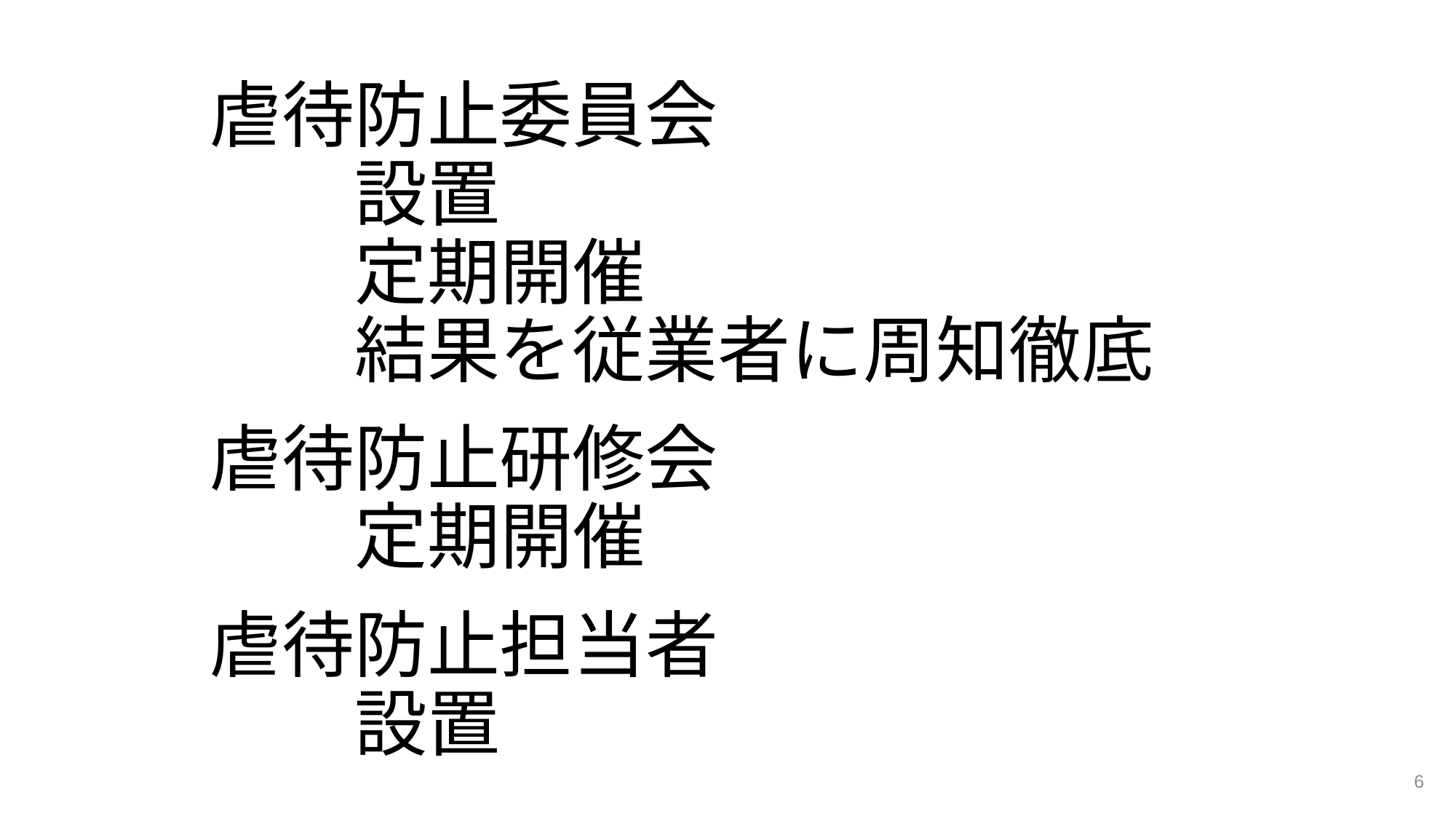

虐待防止委員会
　　設置
　　定期開催
　　結果を従業者に周知徹底

虐待防止研修会
　　定期開催

虐待防止担当者
　　設置
6